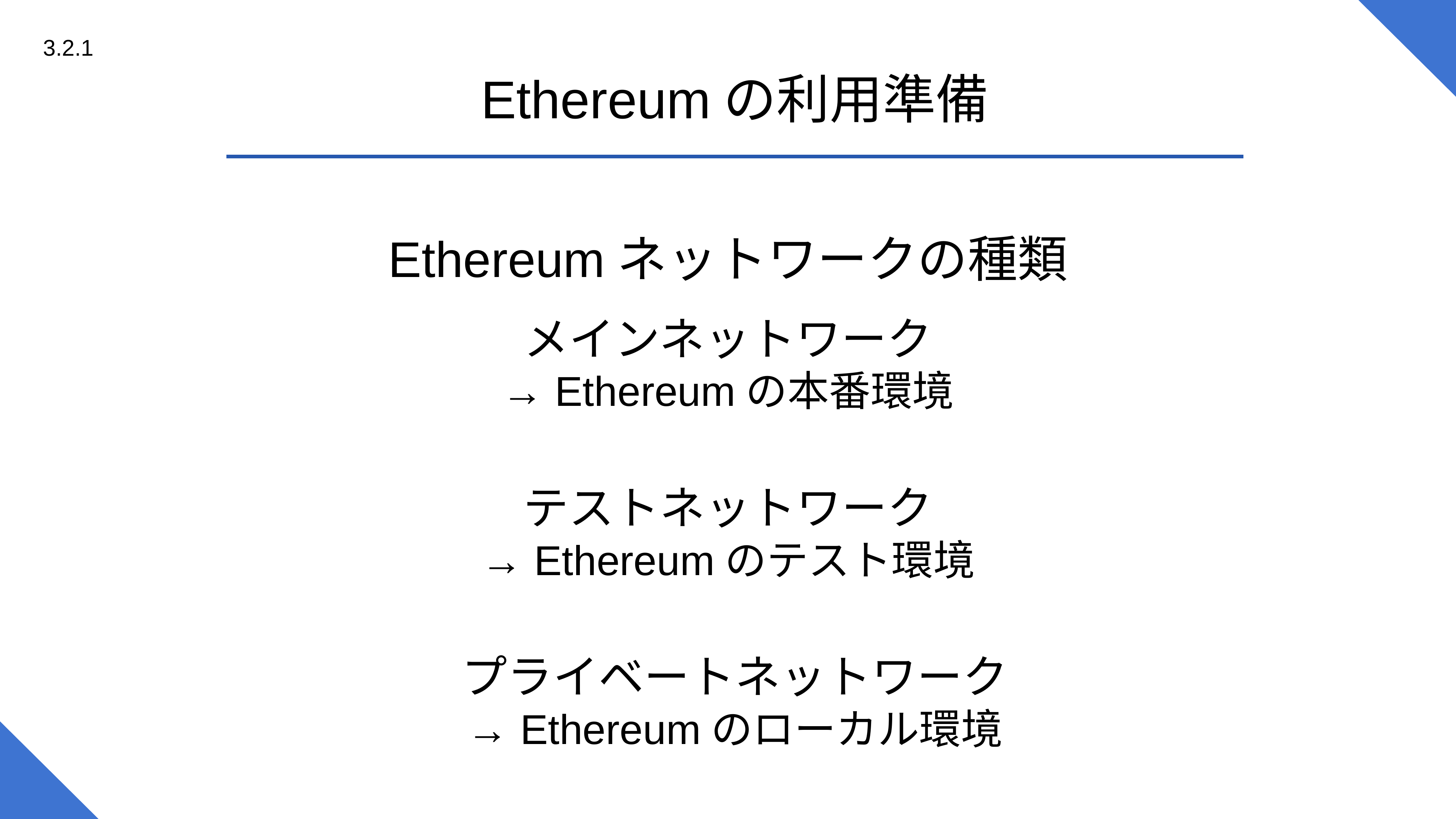

3.2.1
Ethereumの利用準備
Ethereumネットワークの種類
メインネットワーク
→ Ethereumの本番環境
テストネットワーク
→ Ethereumのテスト環境
プライベートネットワーク
→ Ethereumのローカル環境
51